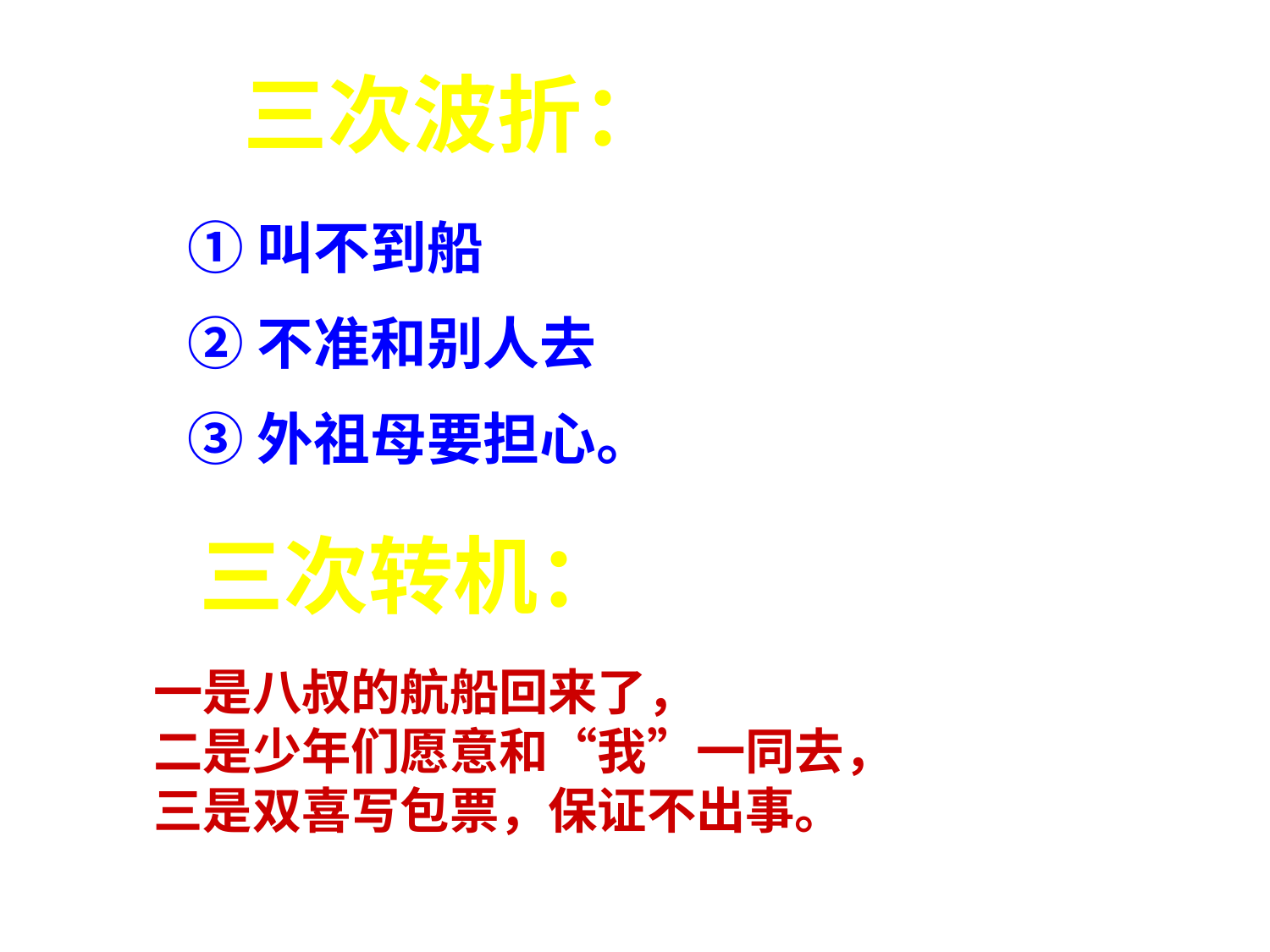

三次波折：
①叫不到船
②不准和别人去
③外祖母要担心。
三次转机：
一是八叔的航船回来了，
二是少年们愿意和“我”一同去，
三是双喜写包票，保证不出事。